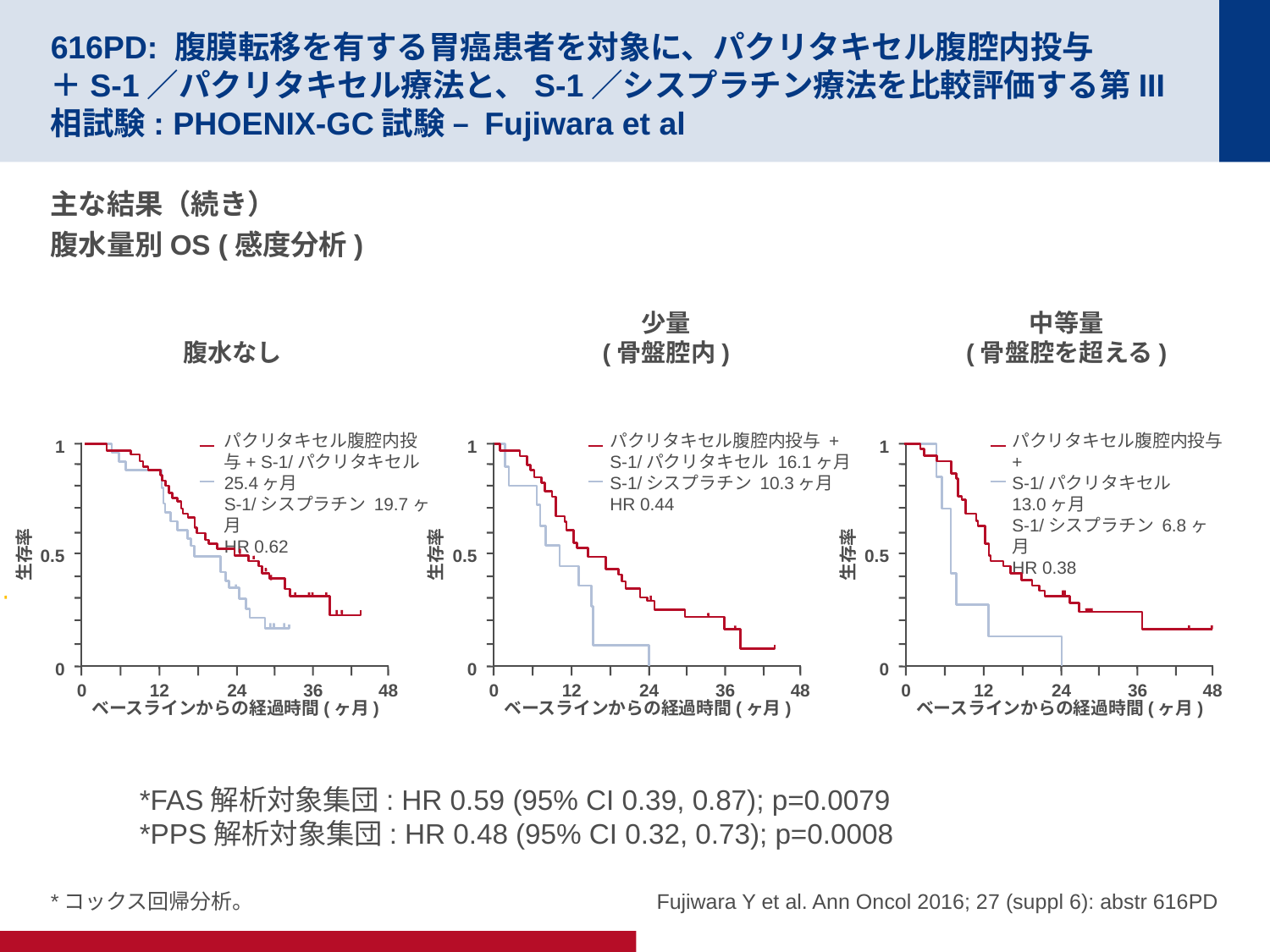

# 616PD: 腹膜転移を有する胃癌患者を対象に、パクリタキセル腹腔内投与 ＋S-1／パクリタキセル療法と、S-1／シスプラチン療法を比較評価する第III相試験: PHOENIX-GC試験 – Fujiwara et al
主な結果（続き）
腹水量別OS (感度分析)
少量
(骨盤腔内)
中等量
(骨盤腔を超える)
腹水なし
パクリタキセル腹腔内投与+ S-1/パクリタキセル 25.4ヶ月
S-1/シスプラチン 19.7ヶ月
HR 0.62
1

0.5
生存率

0

48
0
12
24
36
ベースラインからの経過時間(ヶ月)

パクリタキセル腹腔内投与 +
S-1/パクリタキセル 13.0ヶ月
S-1/シスプラチン 6.8ヶ月
HR 0.38
1

0.5
生存率

0

48
0
12
24
36
ベースラインからの経過時間(ヶ月)
パクリタキセル腹腔内投与 +
S-1/パクリタキセル 16.1ヶ月
S-1/シスプラチン 10.3ヶ月
HR 0.44
1

0.5
生存率

0

48
0
12
24
36
ベースラインからの経過時間(ヶ月)

*FAS解析対象集団: HR 0.59 (95% CI 0.39, 0.87); p=0.0079
*PPS解析対象集団: HR 0.48 (95% CI 0.32, 0.73); p=0.0008
*コックス回帰分析。
Fujiwara Y et al. Ann Oncol 2016; 27 (suppl 6): abstr 616PD